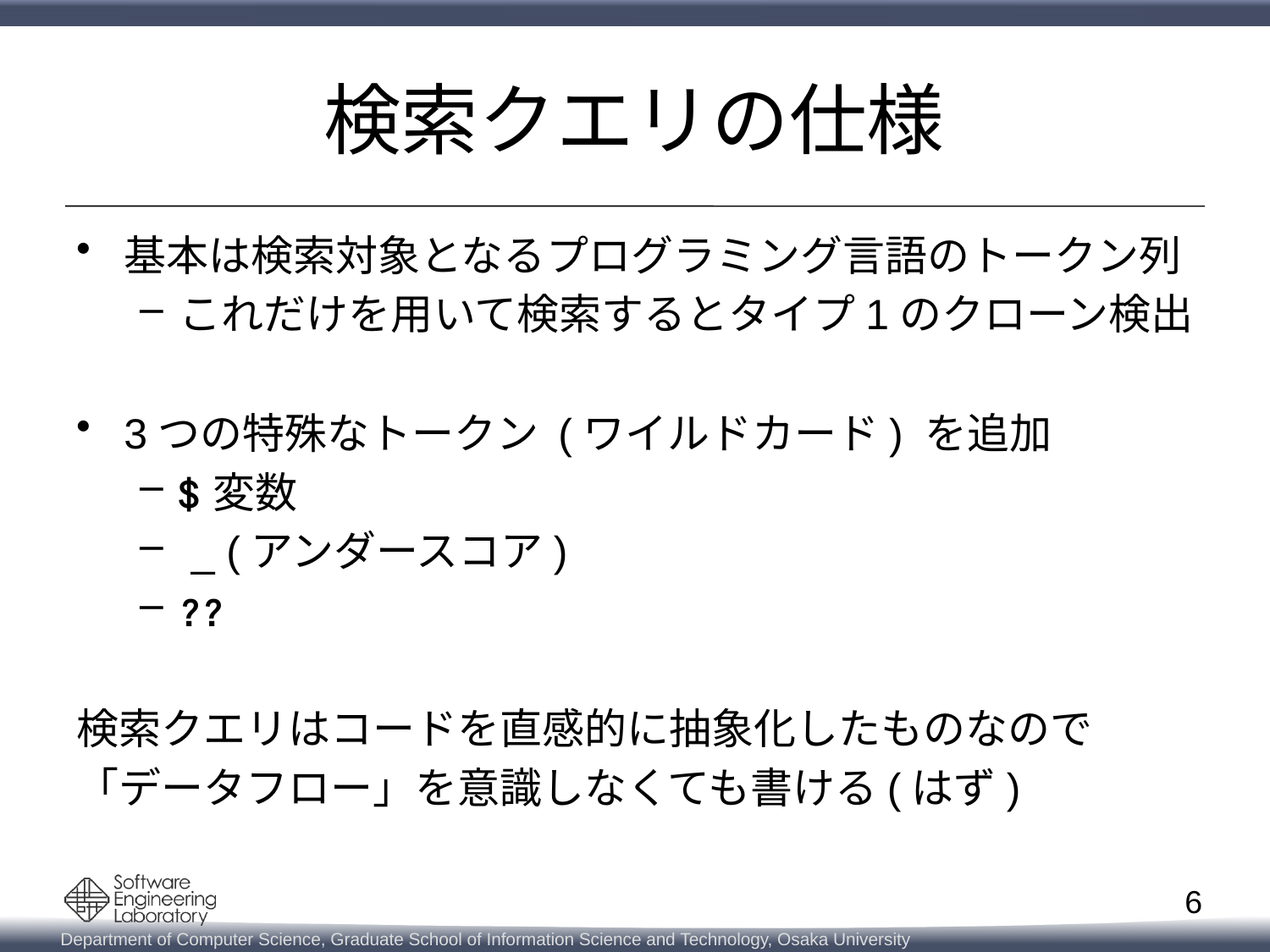

# 検索クエリの仕様
基本は検索対象となるプログラミング言語のトークン列
これだけを用いて検索するとタイプ1のクローン検出

3つの特殊なトークン (ワイルドカード) を追加
$変数
 _ (アンダースコア)
??

検索クエリはコードを直感的に抽象化したものなので
「データフロー」を意識しなくても書ける(はず)
6